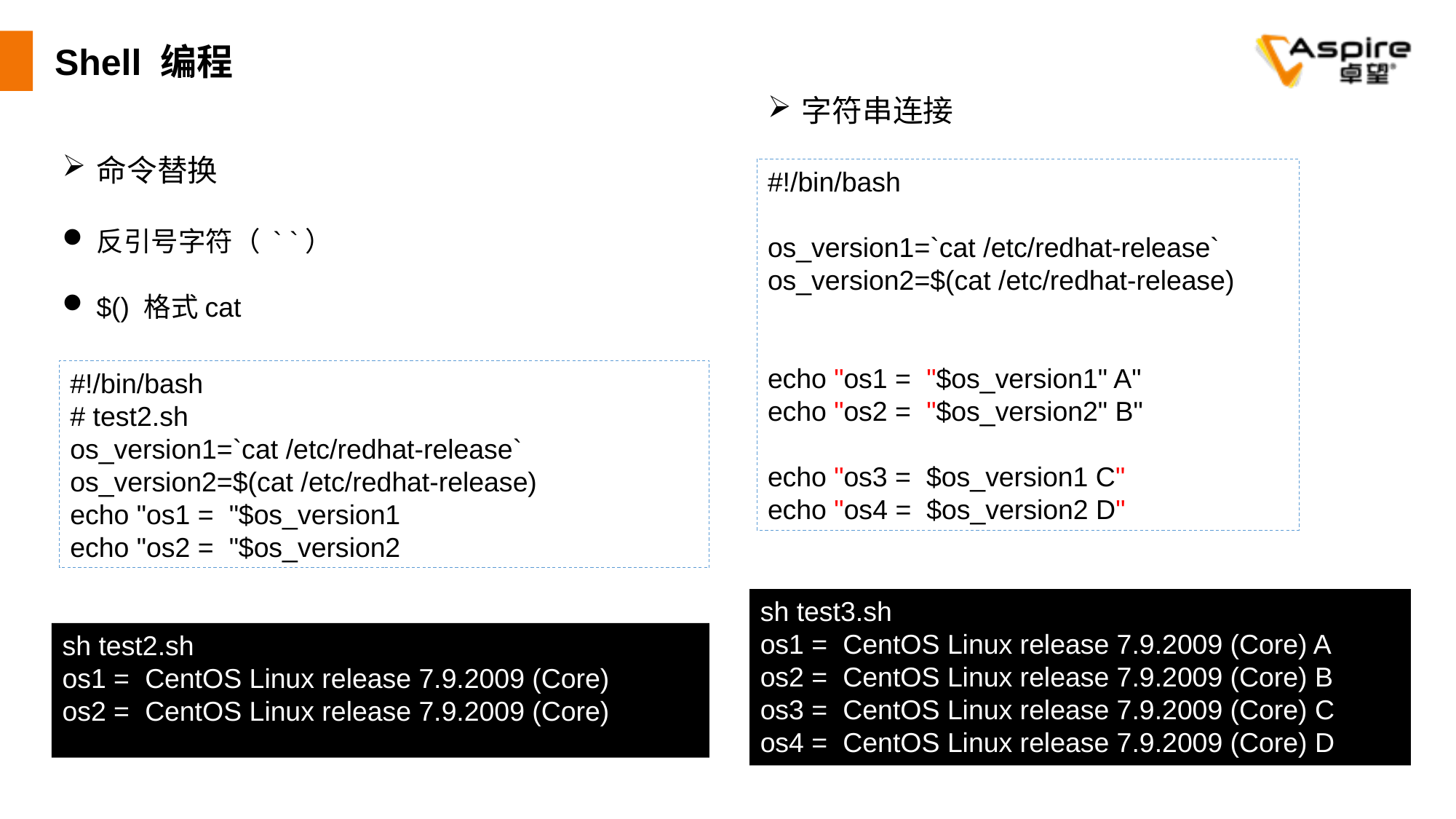

# Shell 编程
字符串连接
命令替换

反引号字符（ ` `）

$() 格式cat
#!/bin/bash

os_version1=`cat /etc/redhat-release`
os_version2=$(cat /etc/redhat-release)

echo "os1 =  "$os_version1" A"
echo "os2 =  "$os_version2" B"

echo "os3 =  $os_version1 C"
echo "os4 =  $os_version2 D"
#!/bin/bash
# test2.sh
os_version1=`cat /etc/redhat-release`
os_version2=$(cat /etc/redhat-release)
echo "os1 =  "$os_version1
echo "os2 =  "$os_version2
sh test3.sh
os1 =  CentOS Linux release 7.9.2009 (Core) A
os2 =  CentOS Linux release 7.9.2009 (Core) B
os3 =  CentOS Linux release 7.9.2009 (Core) C
os4 =  CentOS Linux release 7.9.2009 (Core) D
sh test2.sh
os1 =  CentOS Linux release 7.9.2009 (Core)
os2 =  CentOS Linux release 7.9.2009 (Core)